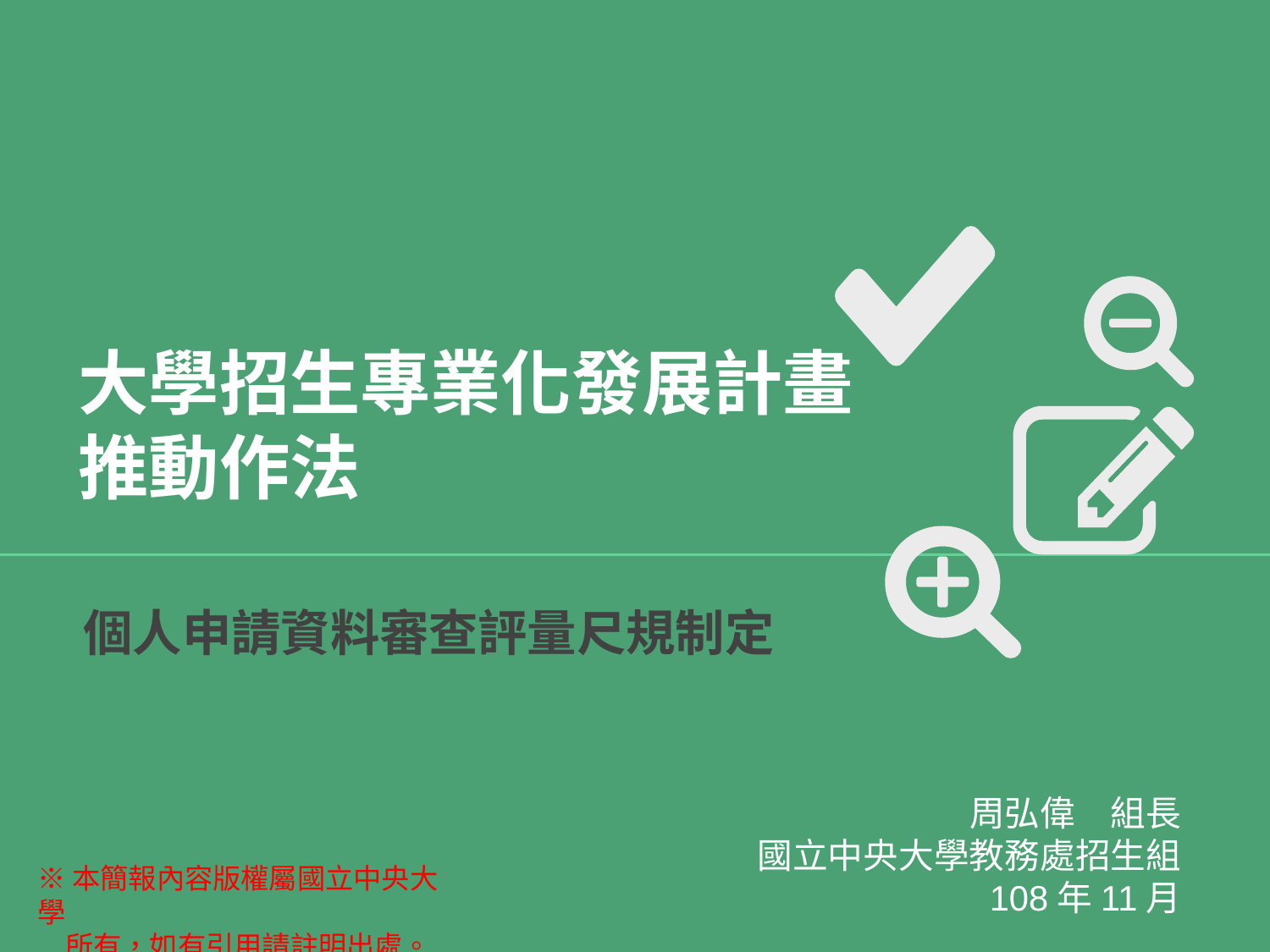

# 大學招生專業化發展計畫 推動作法

個人申請資料審查評量尺規制定
周弘偉　組長
國立中央大學教務處招生組
108年11月
※本簡報內容版權屬國立中央大學
　所有，如有引用請註明出處。
1